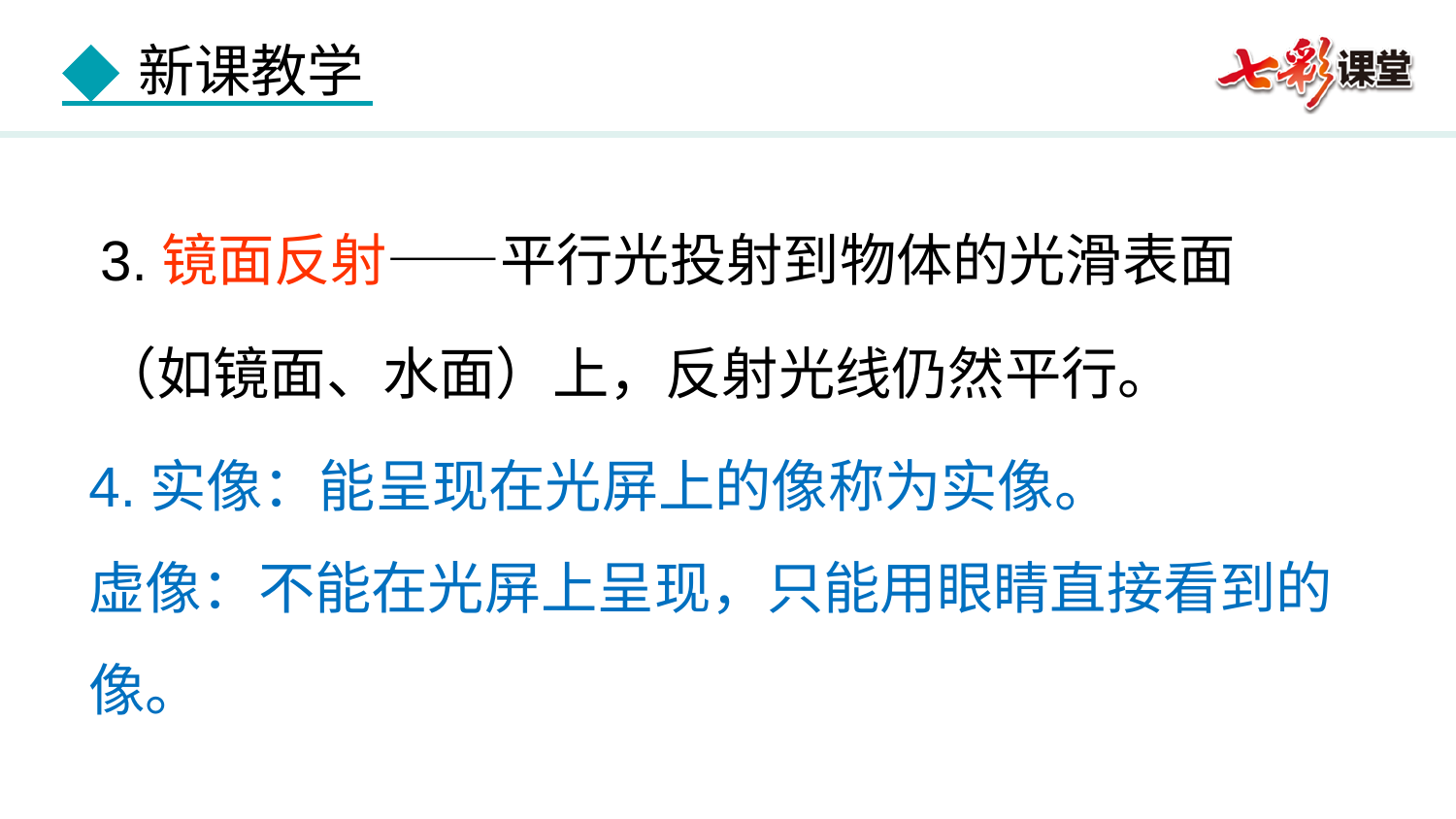

3.镜面反射——平行光投射到物体的光滑表面
（如镜面、水面）上，反射光线仍然平行。
4.实像：能呈现在光屏上的像称为实像。
虚像：不能在光屏上呈现，只能用眼睛直接看到的像。